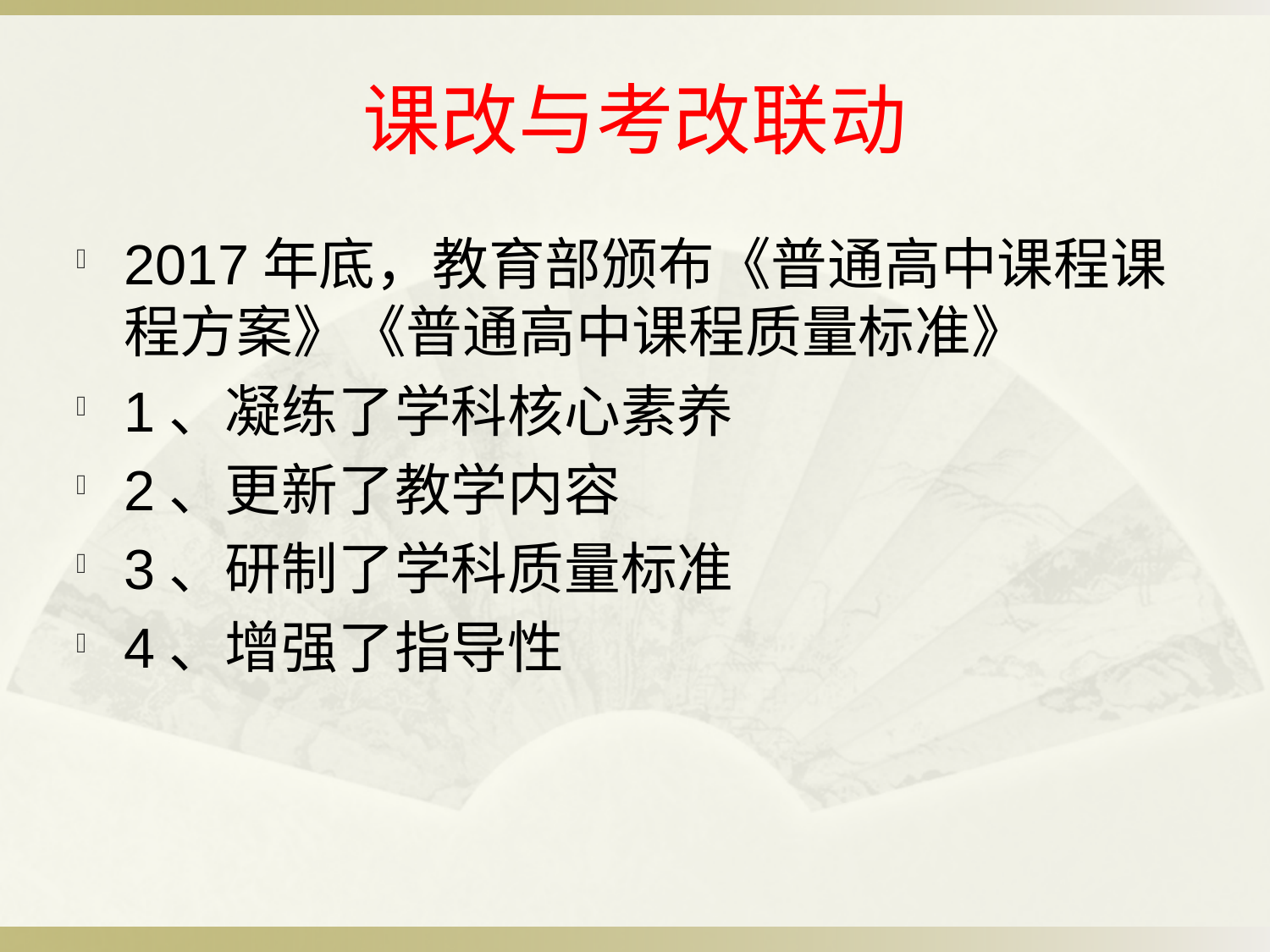

# 课改与考改联动
2017年底，教育部颁布《普通高中课程课程方案》《普通高中课程质量标准》
1、凝练了学科核心素养
2、更新了教学内容
3、研制了学科质量标准
4、增强了指导性